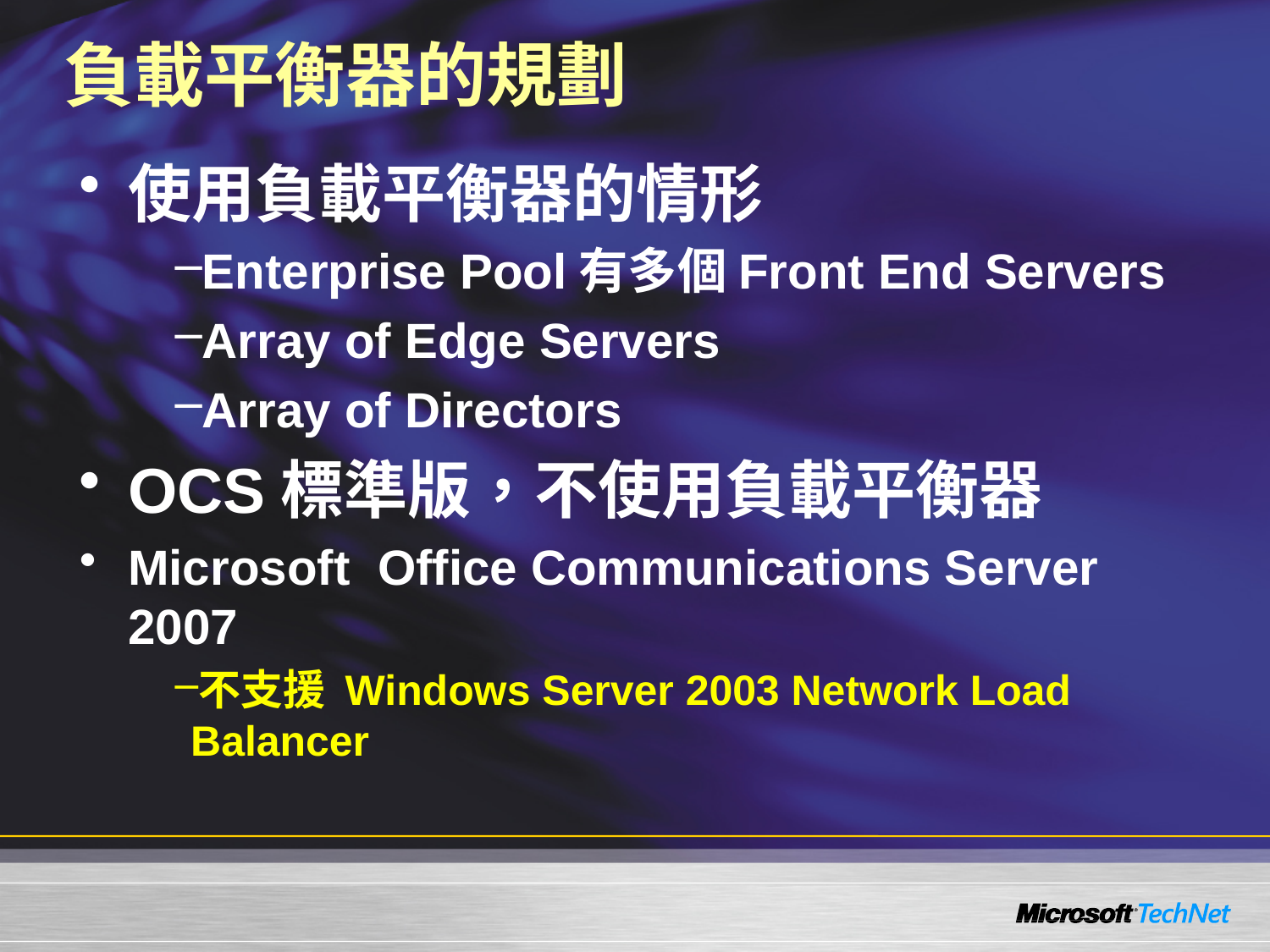

# 負載平衡器的規劃
使用負載平衡器的情形
Enterprise Pool有多個Front End Servers
Array of Edge Servers
Array of Directors
OCS標準版，不使用負載平衡器
Microsoft  Office Communications Server 2007
不支援 Windows Server 2003 Network Load Balancer